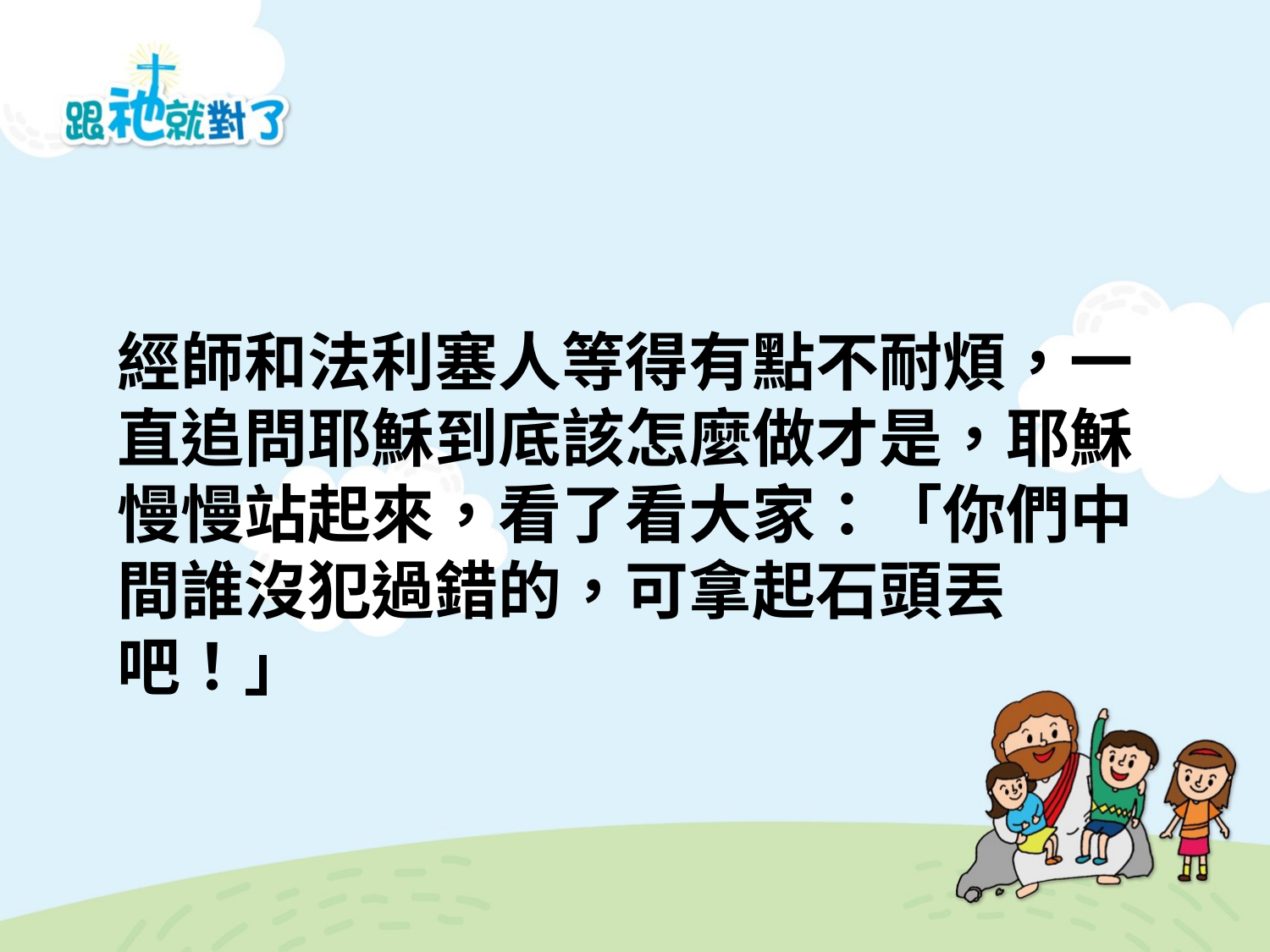

經師和法利塞人等得有點不耐煩，一直追問耶穌到底該怎麼做才是，耶穌慢慢站起來，看了看大家：「你們中間誰沒犯過錯的，可拿起石頭丟吧！」